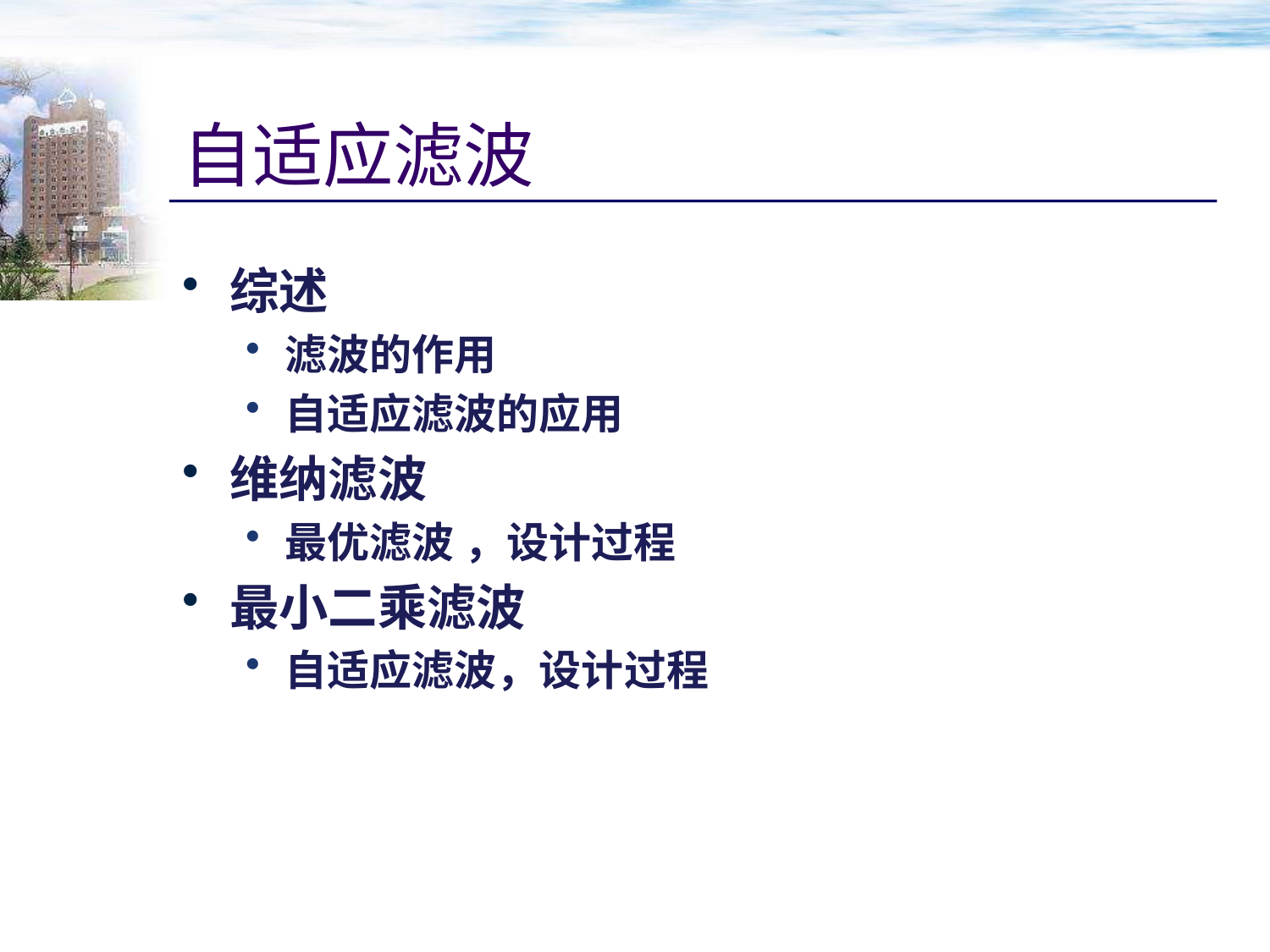

# 自适应滤波
综述
滤波的作用
自适应滤波的应用
维纳滤波
最优滤波 ，设计过程
最小二乘滤波
自适应滤波，设计过程
8